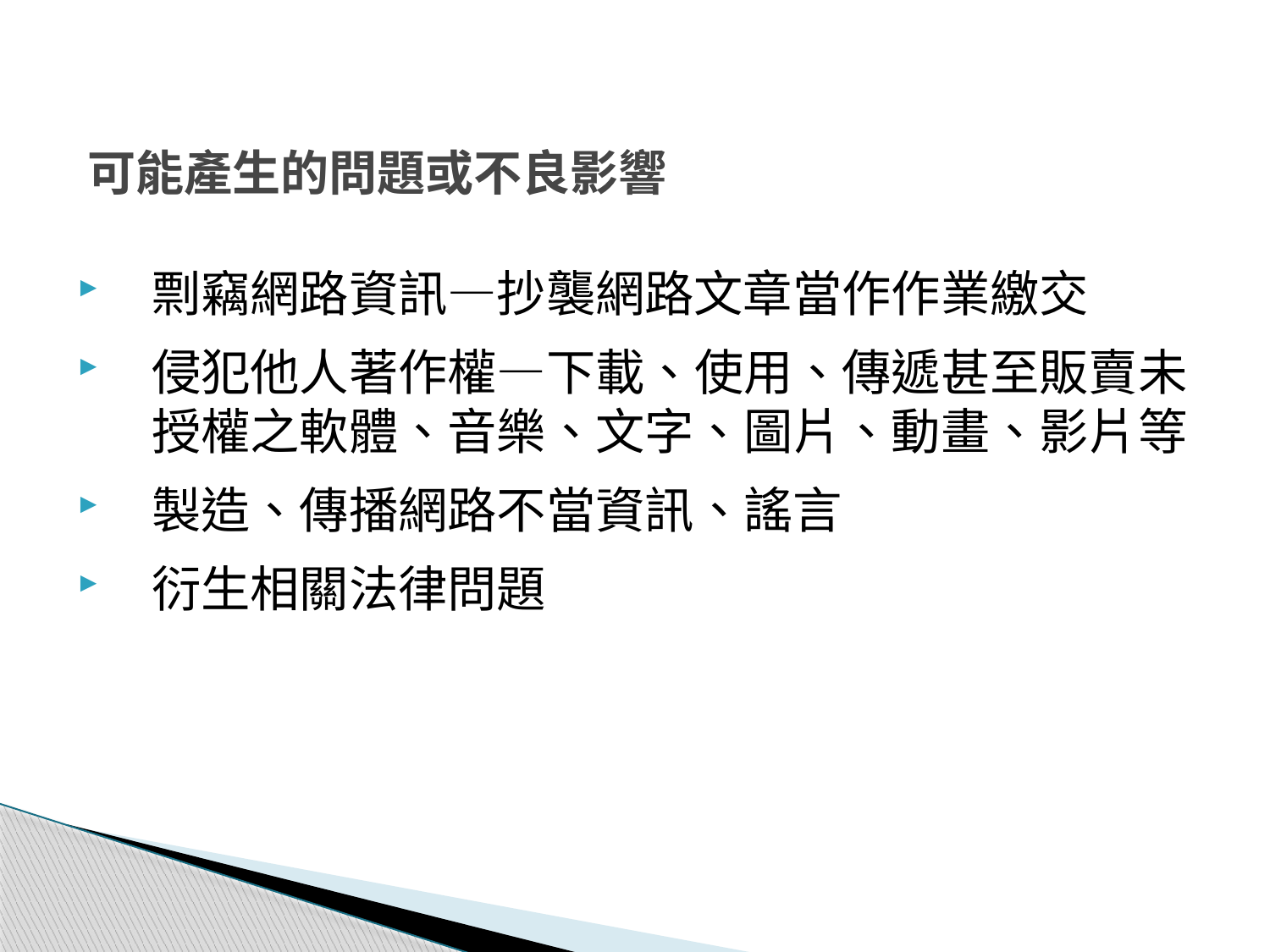

# 可能產生的問題或不良影響
剽竊網路資訊—抄襲網路文章當作作業繳交
侵犯他人著作權—下載、使用、傳遞甚至販賣未授權之軟體、音樂、文字、圖片、動畫、影片等
製造、傳播網路不當資訊、謠言
衍生相關法律問題